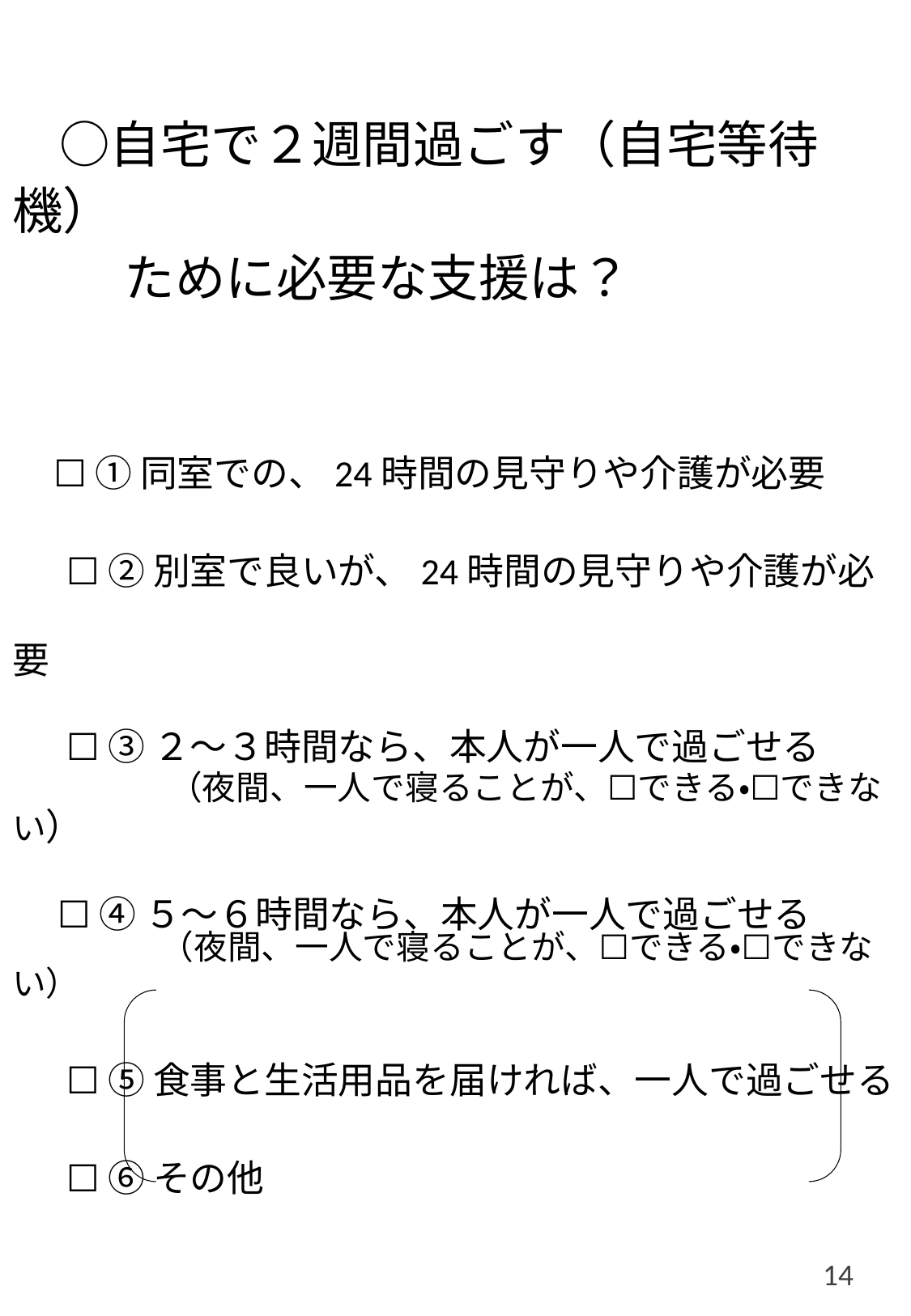

○自宅で２週間過ごす（自宅等待機）
　　 ために必要な支援は？

　 ☐ ① 同室での、24時間の見守りや介護が必要
 　☐ ② 別室で良いが、24時間の見守りや介護が必要
 　☐ ③ ２～３時間なら、本人が一人で過ごせる
　　　　 （夜間、一人で寝ることが、☐できる・☐できない）
　 ☐ ④ ５～６時間なら、本人が一人で過ごせる
 　　   （夜間、一人で寝ることが、☐できる・☐できない）
 　☐ ⑤ 食事と生活用品を届ければ、一人で過ごせる
 　☐ ⑥ その他

14